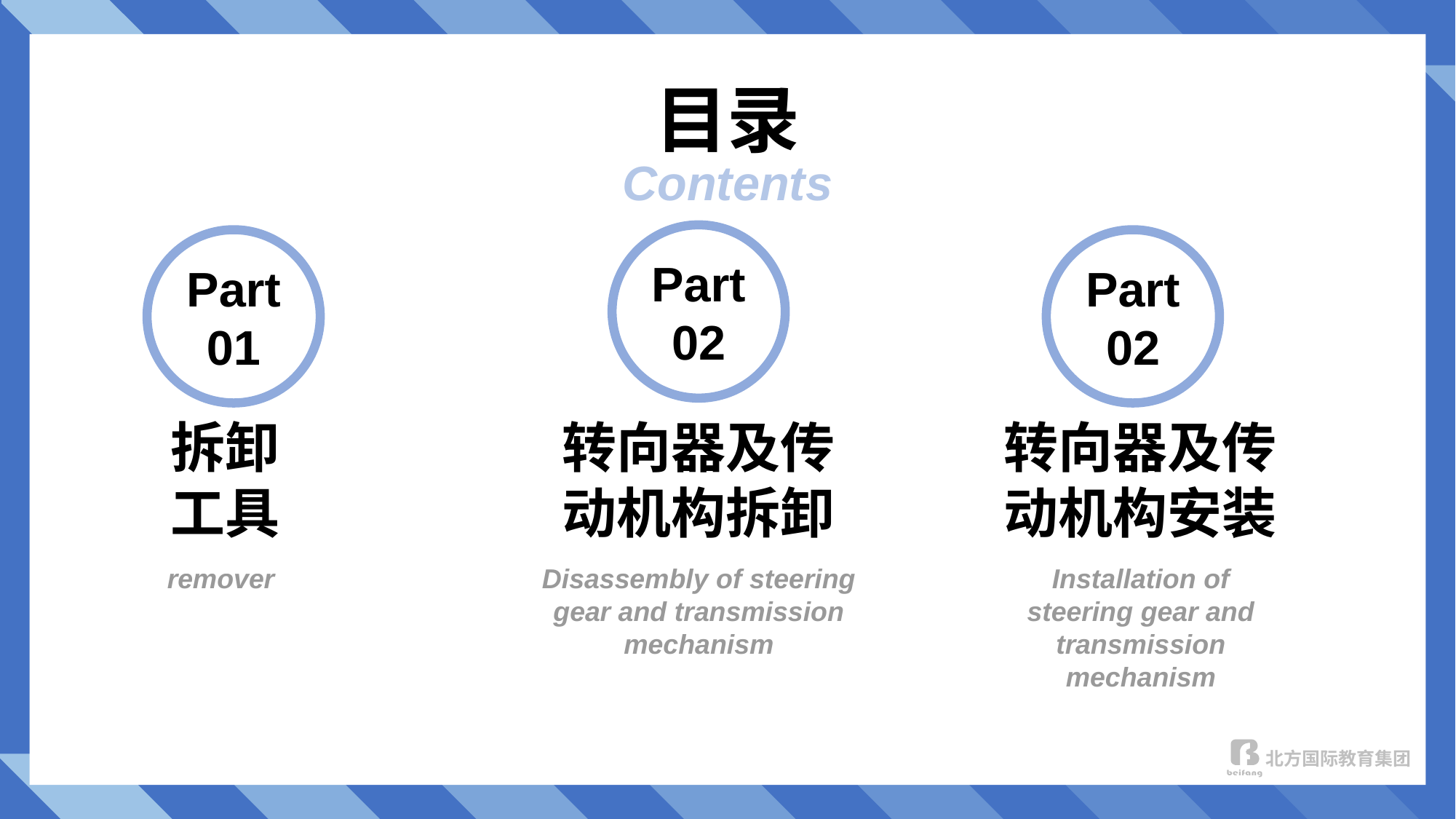

目录
Contents
Part
02
Part
02
Part
01
转向器及传动机构拆卸
转向器及传动机构安装
拆卸工具
Installation of steering gear and transmission mechanism
Disassembly of steering gear and transmission mechanism
remover